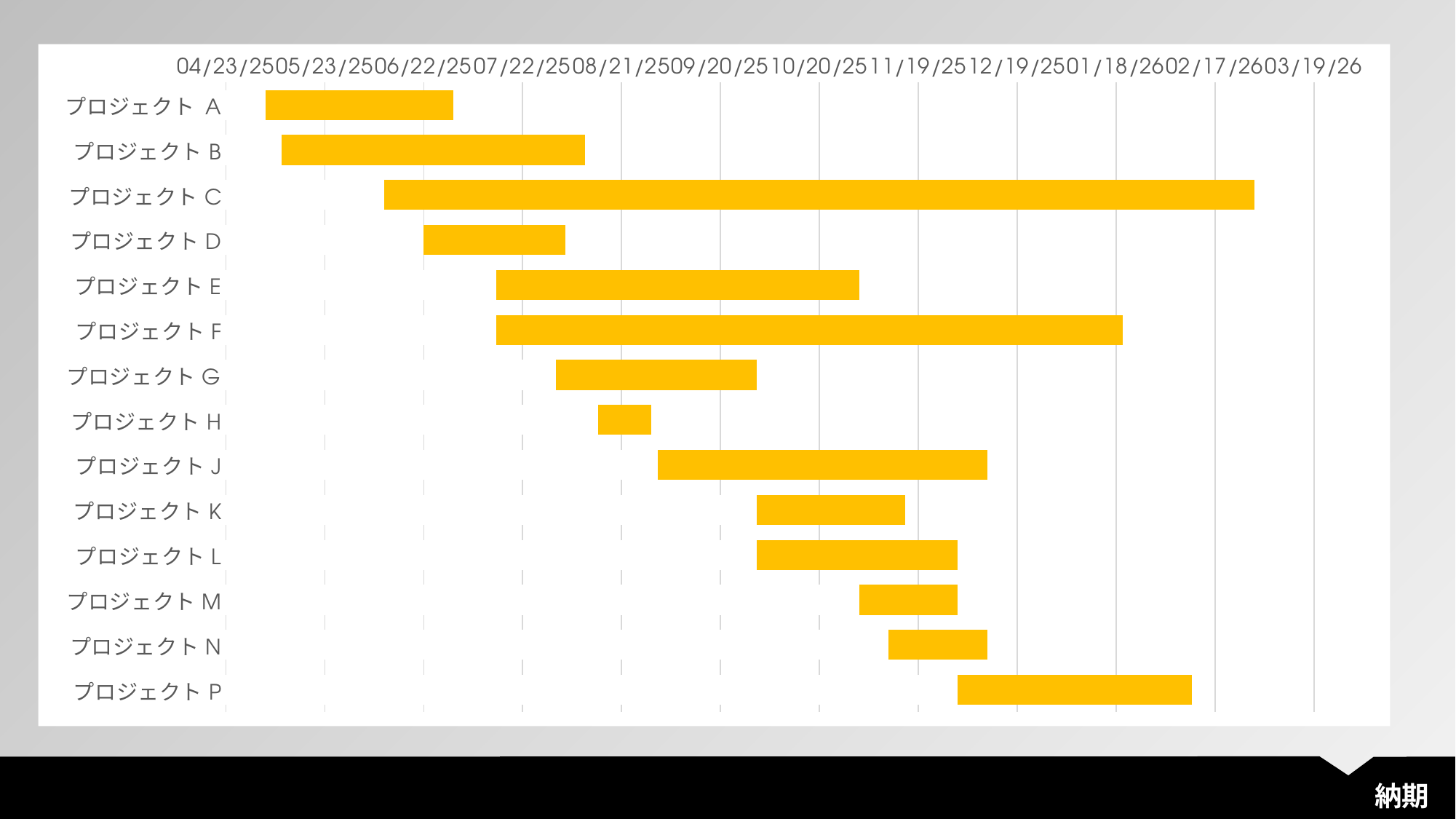

### Chart

| Category | 終える | 始める |
|---|---|---|
| プロジェクト A | 45839.0 | 45782.0 |
| プロジェクトB | 45879.0 | 45787.0 |
| プロジェクトC | 46082.0 | 45818.0 |
| プロジェクトD | 45873.0 | 45830.0 |
| プロジェクトE | 45962.0 | 45852.0 |
| プロジェクトF | 46042.0 | 45852.0 |
| プロジェクトG | 45931.0 | 45870.0 |
| プロジェクトH | 45899.0 | 45883.0 |
| プロジェクトJ | 46001.0 | 45901.0 |
| プロジェクトK | 45976.0 | 45931.0 |
| プロジェクトL | 45992.0 | 45931.0 |
| プロジェクトM | 45992.0 | 45962.0 |
| プロジェクトN | 46001.0 | 45971.0 |
| プロジェクトP | 46063.0 | 45992.0 |
納期